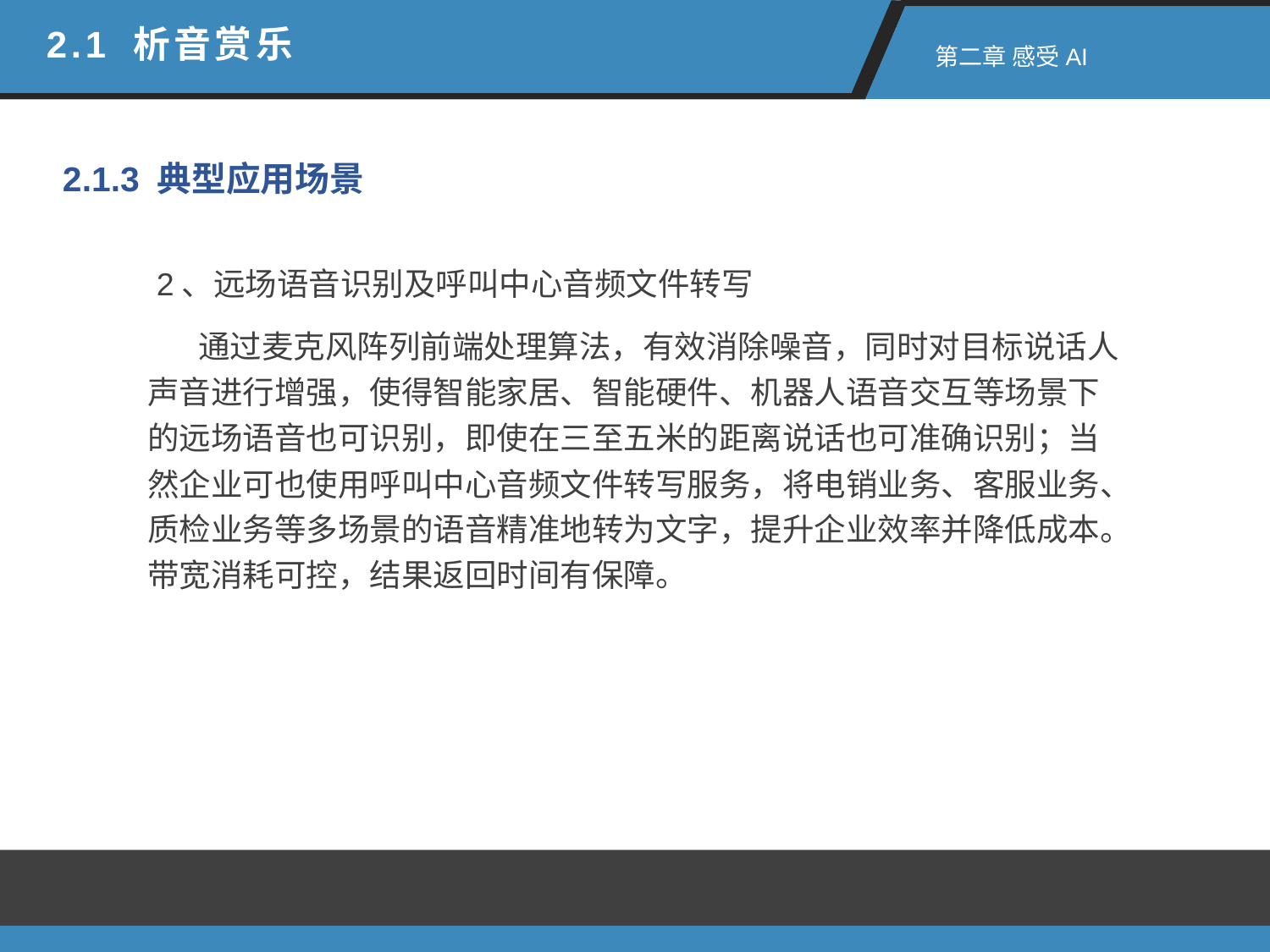

2.1 析音赏乐
  第二章 感受AI
2.1.3 典型应用场景
 2、远场语音识别及呼叫中心音频文件转写
      通过麦克风阵列前端处理算法，有效消除噪音，同时对目标说话人声音进行增强，使得智能家居、智能硬件、机器人语音交互等场景下的远场语音也可识别，即使在三至五米的距离说话也可准确识别；当然企业可也使用呼叫中心音频文件转写服务，将电销业务、客服业务、质检业务等多场景的语音精准地转为文字，提升企业效率并降低成本。带宽消耗可控，结果返回时间有保障。